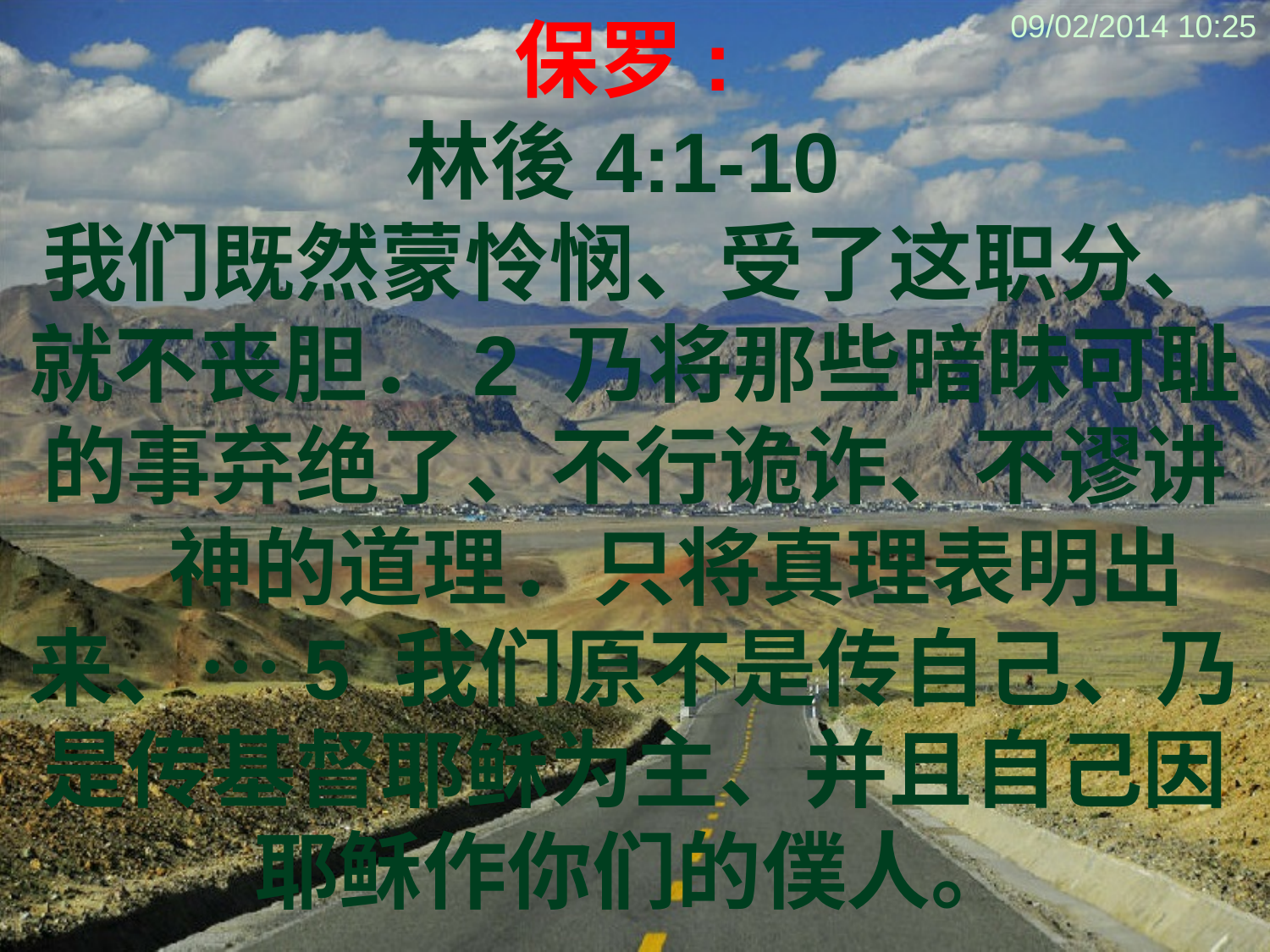

保罗:
林後4:1-10
我们既然蒙怜悯、受了这职分、就不丧胆．2 乃将那些暗昧可耻的事弃绝了、不行诡诈、不谬讲　神的道理．只将真理表明出来、…5 我们原不是传自己、乃是传基督耶稣为主、并且自己因耶稣作你们的僕人。
09/02/2014 10:25